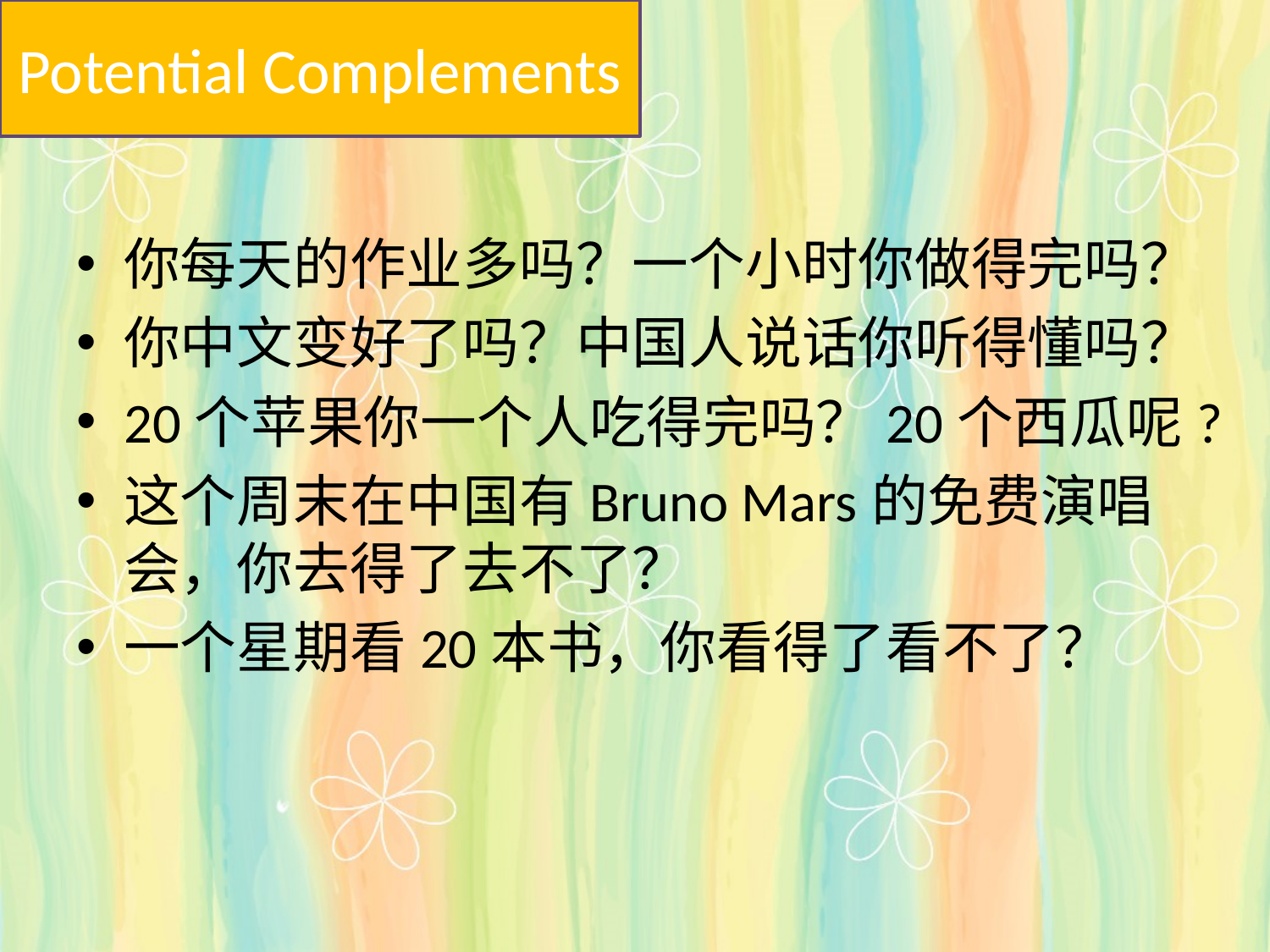

Potential Complements
#
你每天的作业多吗？一个小时你做得完吗？
你中文变好了吗？中国人说话你听得懂吗？
20个苹果你一个人吃得完吗？20个西瓜呢?
这个周末在中国有Bruno Mars的免费演唱会，你去得了去不了？
一个星期看20本书，你看得了看不了？